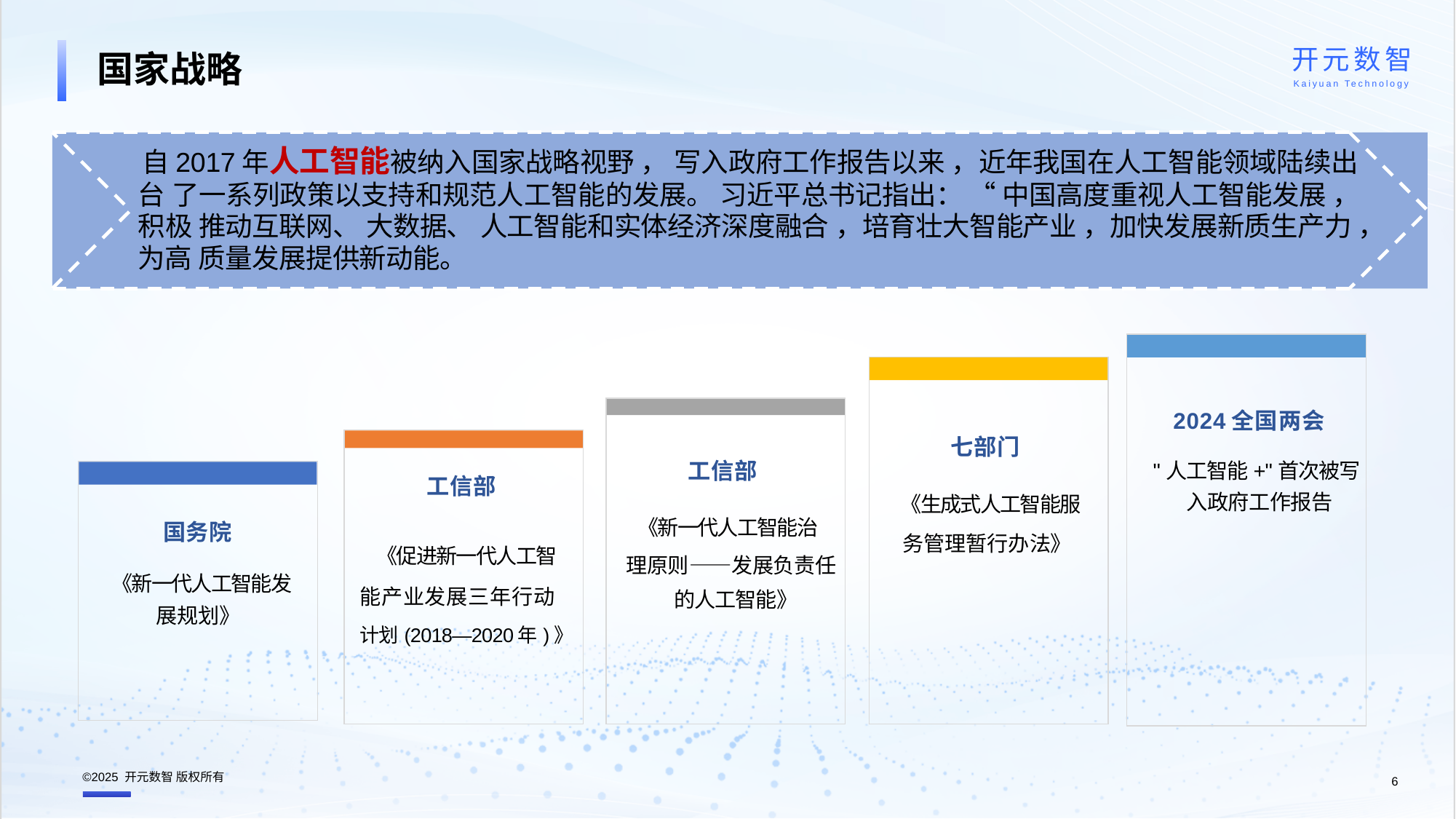

国家战略

自2017年人工智能被纳入国家战略视野 ， 写入政府工作报告以来 ，近年我国在人工智能领域陆续出台 了一系列政策以支持和规范人工智能的发展。 习近平总书记指出： “ 中国高度重视人工智能发展 ，积极 推动互联网、 大数据、 人工智能和实体经济深度融合 ，培育壮大智能产业 ，加快发展新质生产力 ，为高 质量发展提供新动能。

|  |
| --- |
|  |
|  |
| 七部门 《生成式人工智能服 务管理暂行办法》 |
| --- |

2024全国两会

"人工智能+"首次被写   入政府工作报告
| 工信部 《新一代人工智能治 理原则——发展负责任 的人工智能》 |
| --- |

| 工信部 《促进新一代人工智 能产业发展三年行动 计划(2018—2020年)》 |
| --- |

|  |
| --- |

国务院

《新一代人工智能发    展规划》